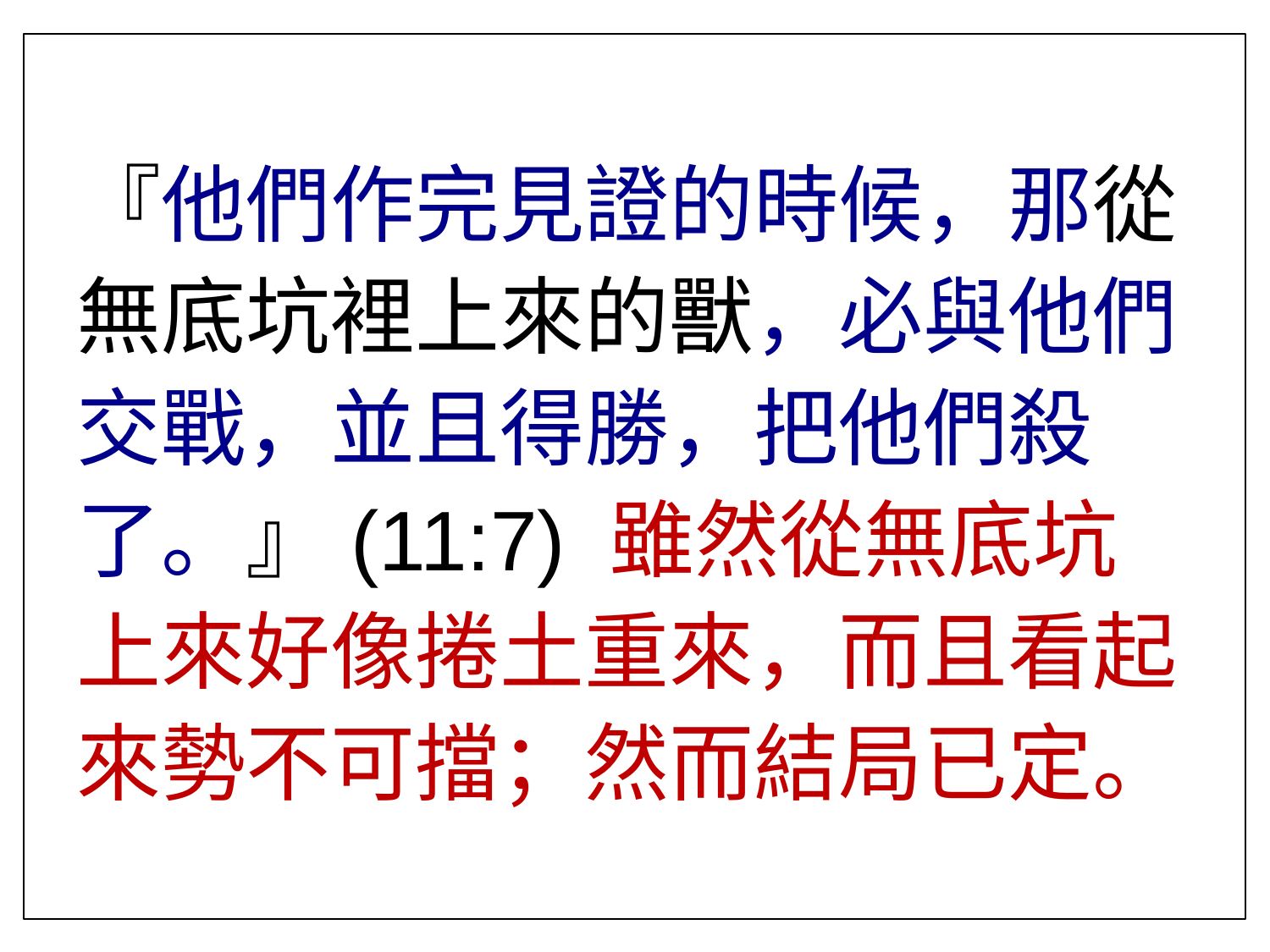

『他們作完見證的時候，那從無底坑裡上來的獸，必與他們交戰，並且得勝，把他們殺了。』(11:7) 雖然從無底坑上來好像捲土重來，而且看起來勢不可擋；然而結局已定。